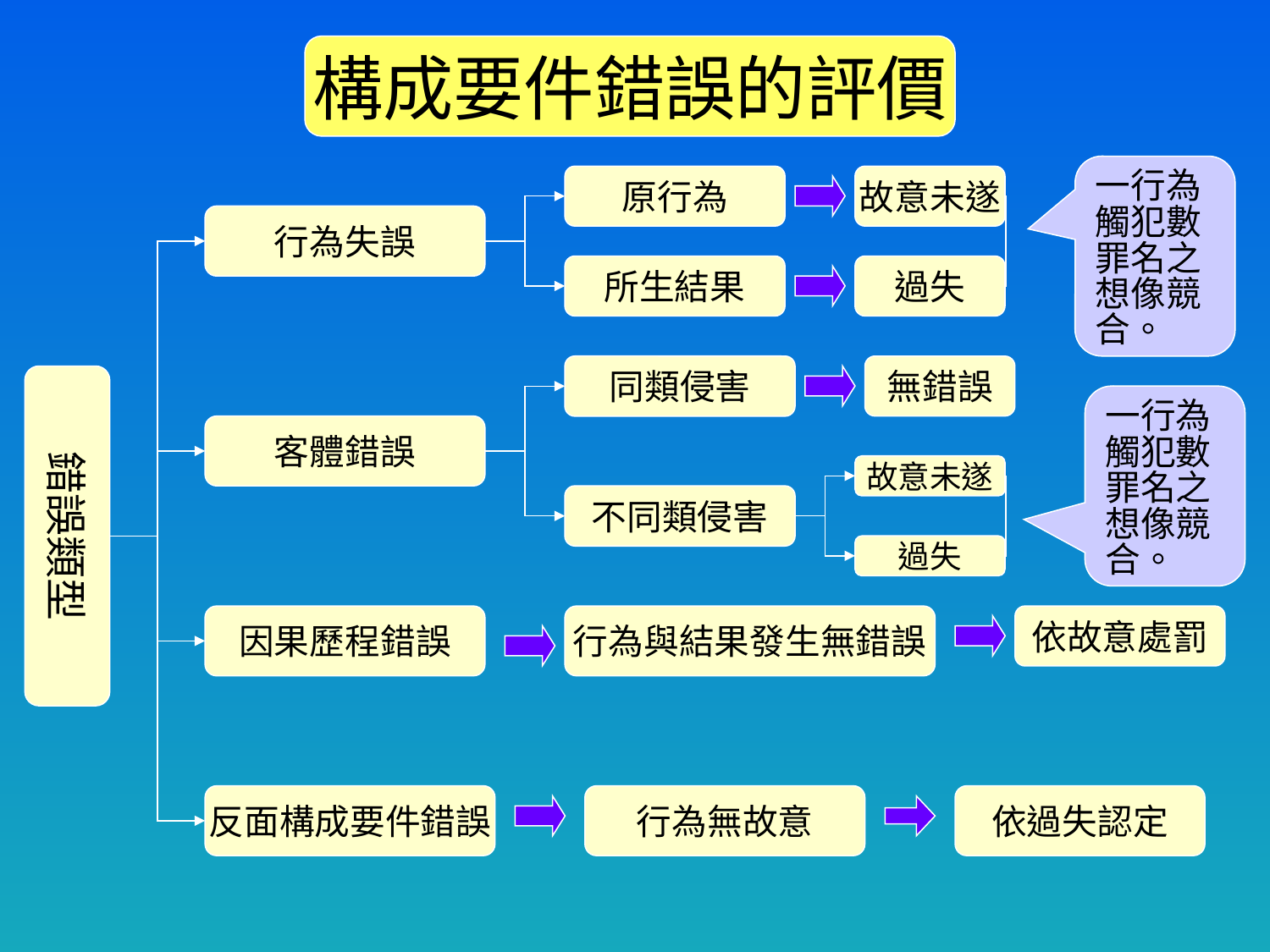

構成要件錯誤的評價
一行為觸犯數罪名之想像競合。
原行為
故意未遂

行為失誤
所生結果
過失

同類侵害
無錯誤
錯誤類型

一行為觸犯數罪名之想像競合。
客體錯誤
故意未遂
不同類侵害
過失
因果歷程錯誤
行為與結果發生無錯誤
依故意處罰

反面構成要件錯誤
行為無故意
依過失認定